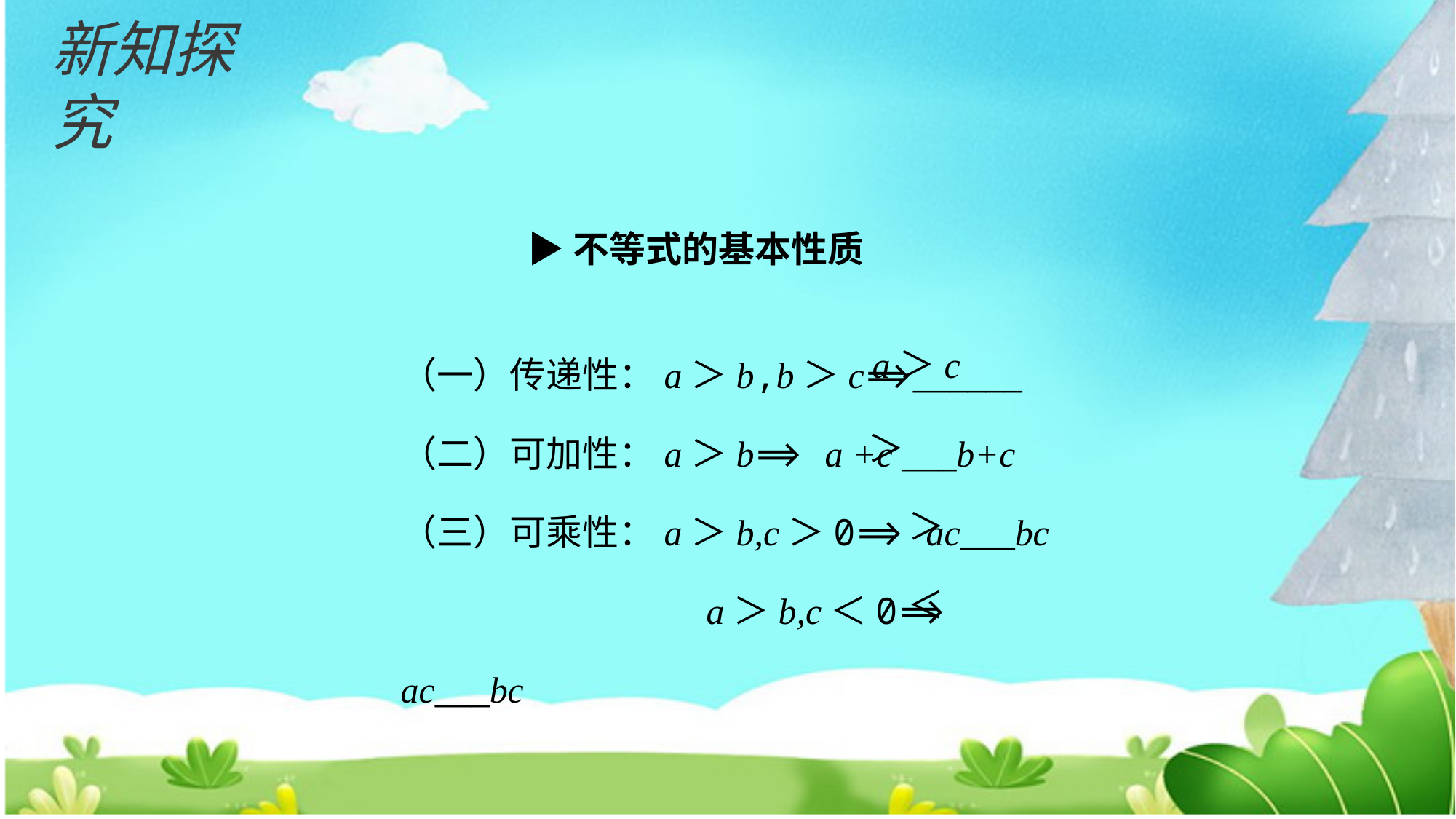

新知探究
▶不等式的基本性质
（一）传递性：a＞b,b＞c⟹______
（二）可加性：a＞b⟹ a +c ___b+c
（三）可乘性：a＞b,c＞0⟹ ac___bc
              a＞b,c＜0⟹ ac___bc

a＞c
＞
＞
＜